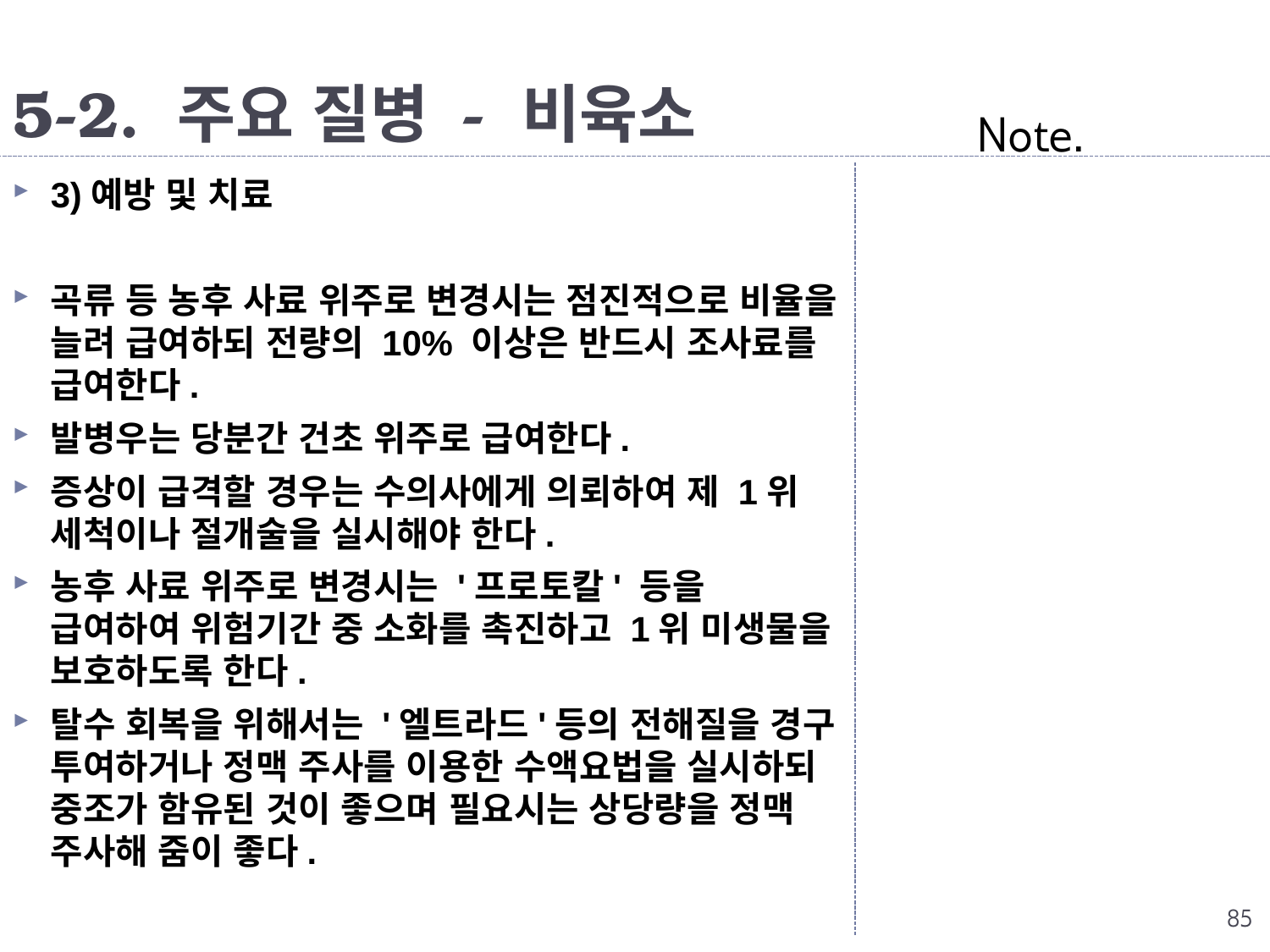

# 5-2. 주요 질병 - 비육소
Note.

3)예방 및 치료

곡류 등 농후 사료 위주로 변경시는 점진적으로 비율을 늘려 급여하되 전량의 10% 이상은 반드시 조사료를 급여한다.
발병우는 당분간 건초 위주로 급여한다.
증상이 급격할 경우는 수의사에게 의뢰하여 제 1위 세척이나 절개술을 실시해야 한다.
농후 사료 위주로 변경시는 '프로토칼' 등을 급여하여 위험기간 중 소화를 촉진하고 1위 미생물을 보호하도록 한다.
탈수 회복을 위해서는 '엘트라드'등의 전해질을 경구 투여하거나 정맥 주사를 이용한 수액요법을 실시하되 중조가 함유된 것이 좋으며 필요시는 상당량을 정맥 주사해 줌이 좋다.
85